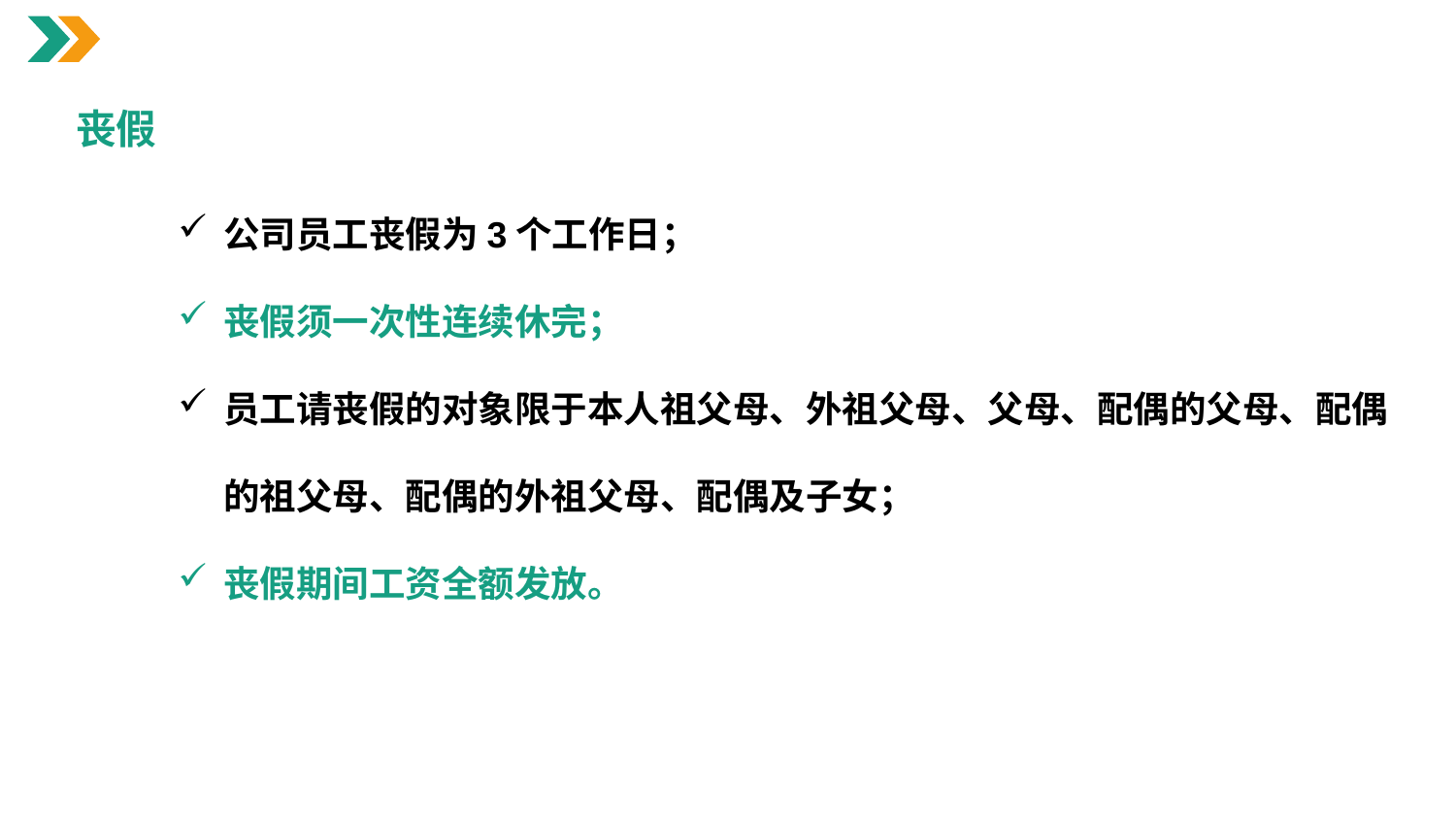

丧假
公司员工丧假为3个工作日；
丧假须一次性连续休完；
员工请丧假的对象限于本人祖父母、外祖父母、父母、配偶的父母、配偶的祖父母、配偶的外祖父母、配偶及子女；
丧假期间工资全额发放。